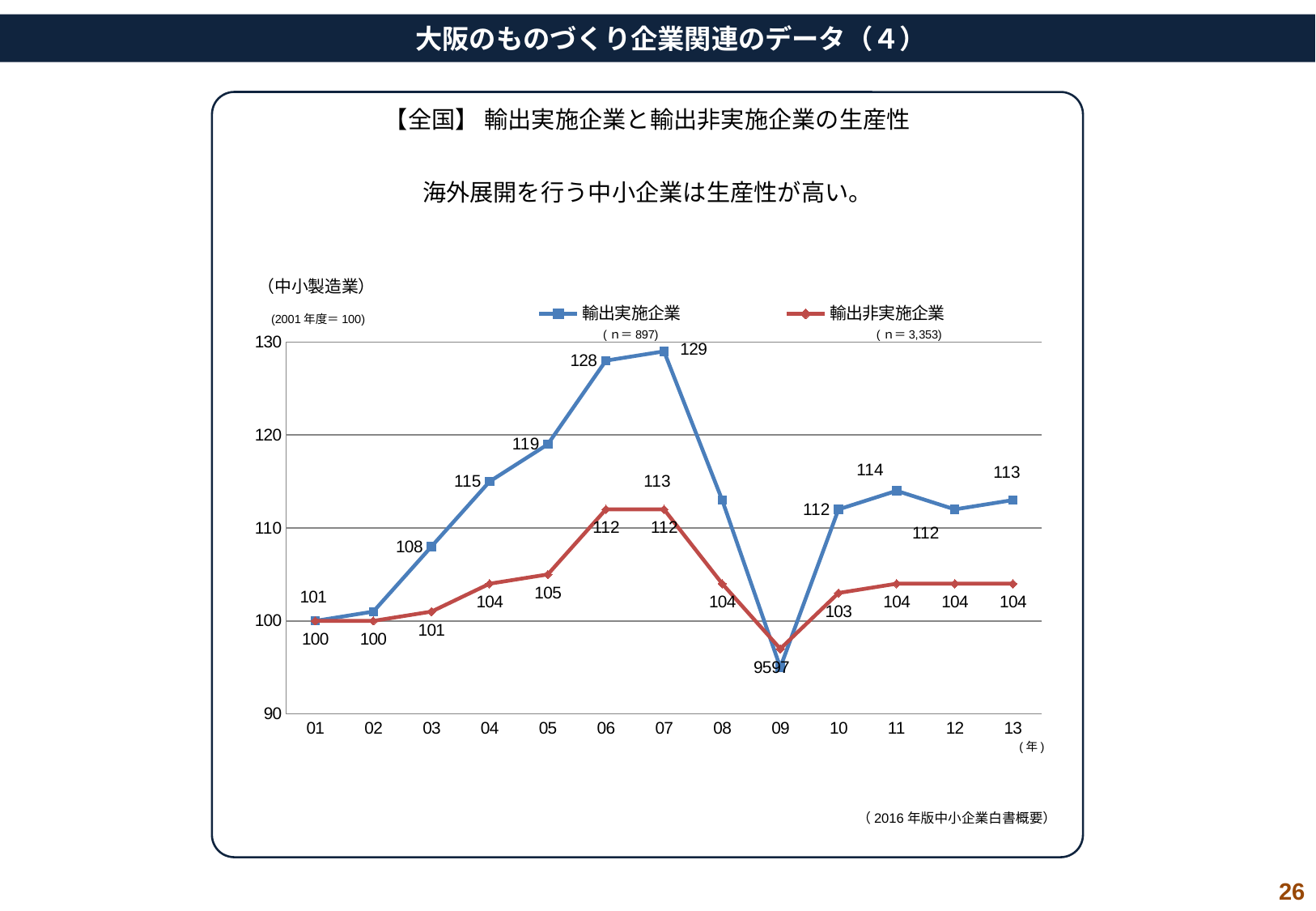

大阪のものづくり企業関連のデータ（４）
【全国】 輸出実施企業と輸出非実施企業の生産性

海外展開を行う中小企業は生産性が高い。

（中小製造業）

### Chart

| Category | 輸出実施企業 | 輸出非実施企業 |
|---|---|---|
| 01 | 100.0 | 100.0 |
| 02 | 101.0 | 100.0 |
| 03 | 108.0 | 101.0 |
| 04 | 115.0 | 104.0 |
| 05 | 119.0 | 105.0 |
| 06 | 128.0 | 112.0 |
| 07 | 129.0 | 112.0 |
| 08 | 113.0 | 104.0 |
| 09 | 95.0 | 97.0 |
| 10 | 112.0 | 103.0 |
| 11 | 114.0 | 104.0 |
| 12 | 112.0 | 104.0 |
| 13 | 113.0 | 104.0 |
(2001年度＝100)
(年)
（2016年版中小企業白書概要）

26